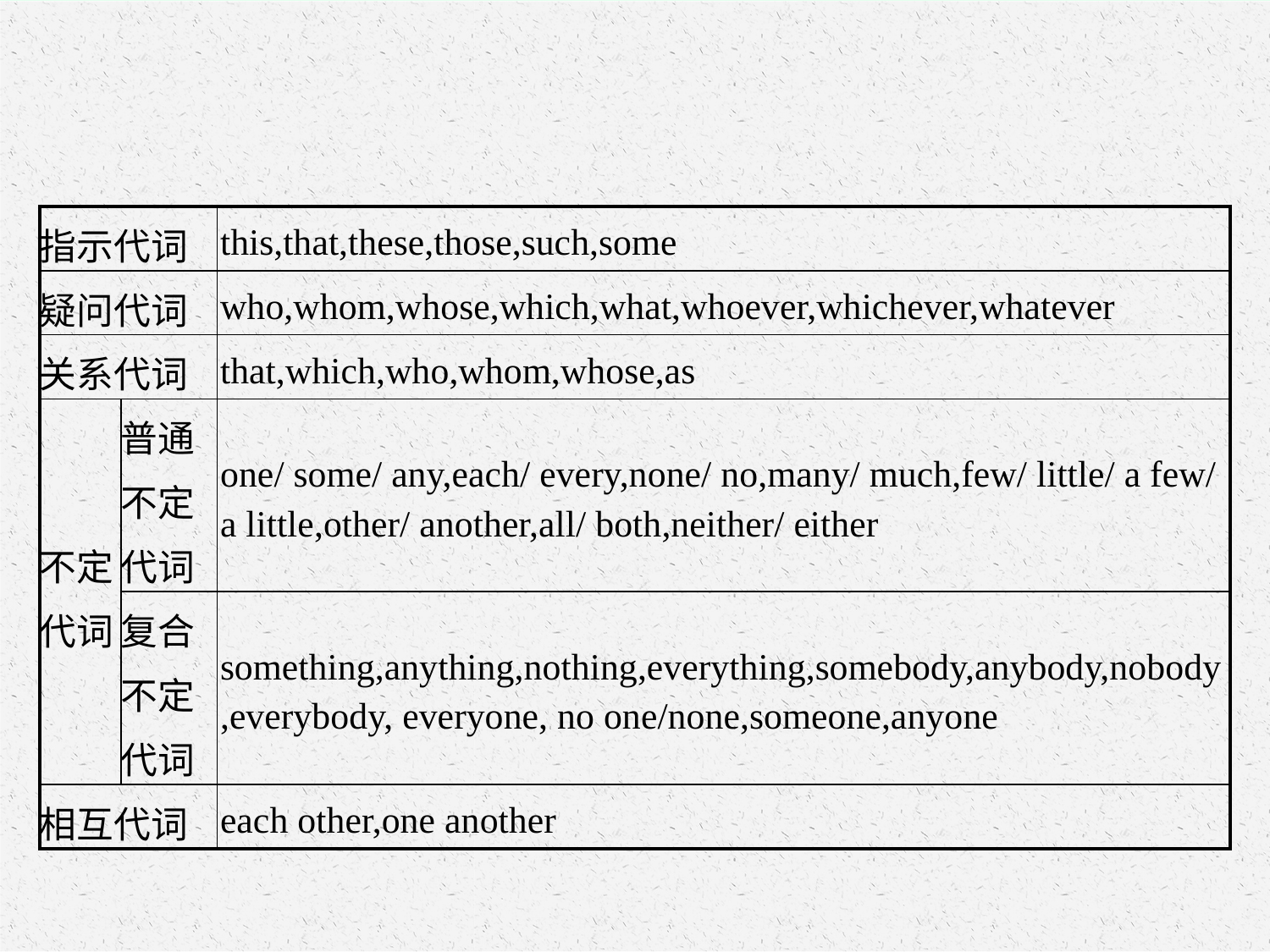

| 指示代词 |  | this,that,these,those,such,some |
| --- | --- | --- |
| 疑问代词 |  | who,whom,whose,which,what,whoever,whichever,whatever |
| 关系代词 |  | that,which,who,whom,whose,as |
| 不定 代词 | 普通 不定 代词 | one/ some/ any,each/ every,none/ no,many/ much,few/ little/ a few/ a little,other/ another,all/ both,neither/ either |
|  | 复合 不定 代词 | something,anything,nothing,everything,somebody,anybody,nobody,everybody, everyone, no one/none,someone,anyone |
| 相互代词 |  | each other,one another |